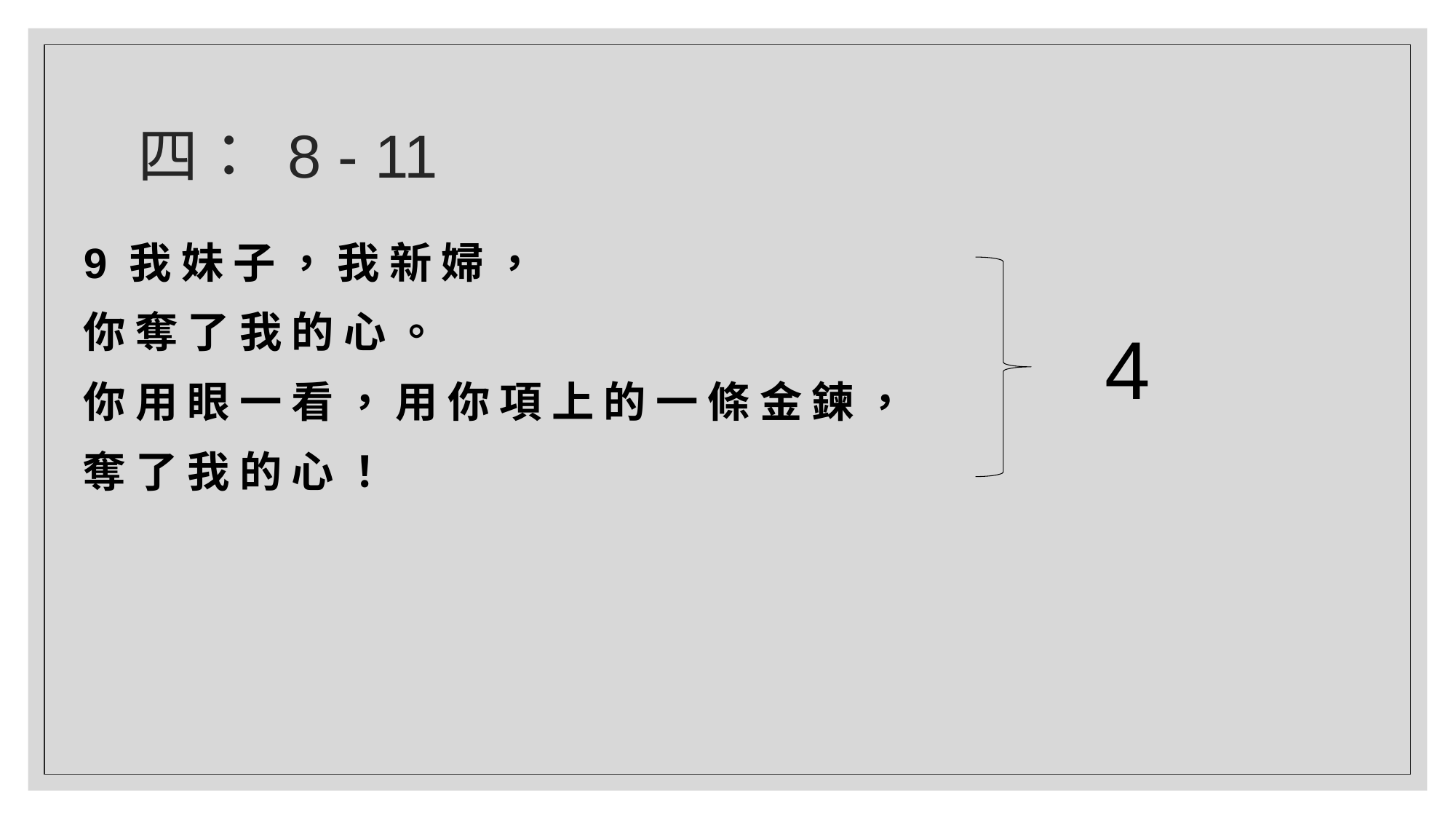

# 四： 8 - 11
9 我 妹 子 ， 我 新 婦 ，
你 奪 了 我 的 心 。
你 用 眼 一 看 ， 用 你 項 上 的 一 條 金 鍊 ，
奪 了 我 的 心 ！

4